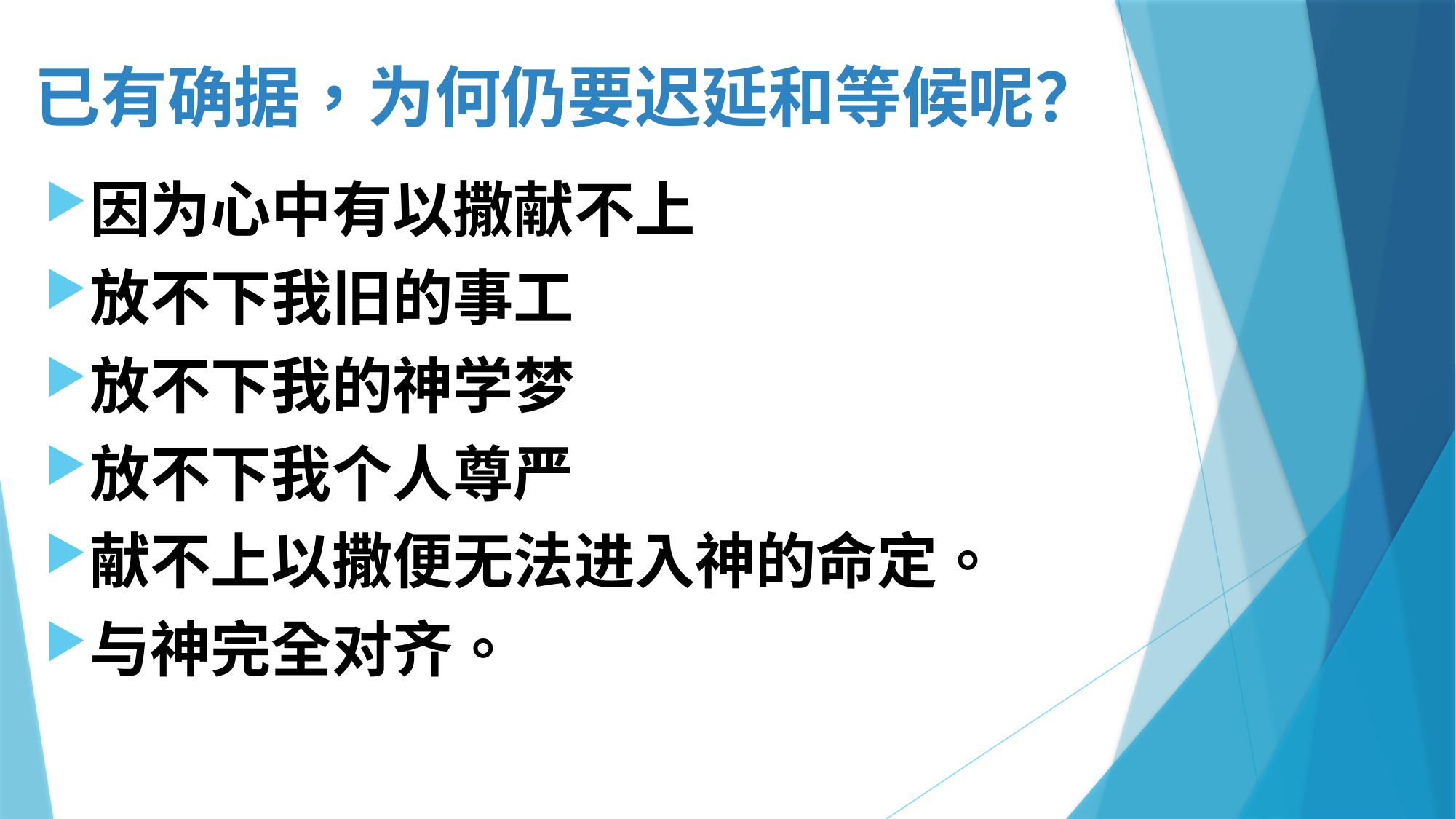

# 已有确据，为何仍要迟延和等候呢？
因为心中有以撒献不上
放不下我旧的事工
放不下我的神学梦
放不下我个人尊严
献不上以撒便无法进入神的命定。
与神完全对齐。